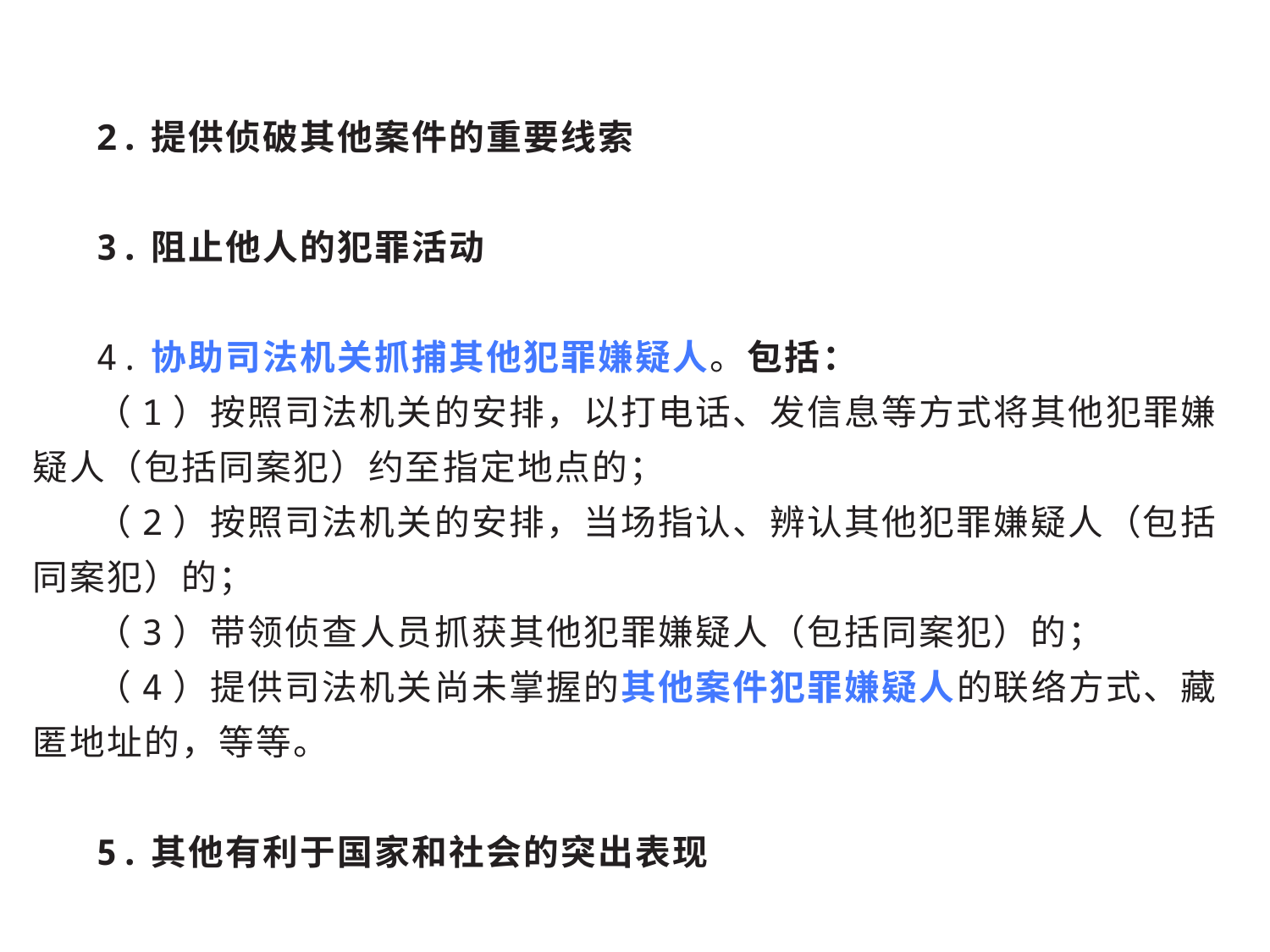

2.提供侦破其他案件的重要线索

3.阻止他人的犯罪活动

4.协助司法机关抓捕其他犯罪嫌疑人。包括：
（1）按照司法机关的安排，以打电话、发信息等方式将其他犯罪嫌疑人（包括同案犯）约至指定地点的；
（2）按照司法机关的安排，当场指认、辨认其他犯罪嫌疑人（包括同案犯）的；
（3）带领侦查人员抓获其他犯罪嫌疑人（包括同案犯）的；
（4）提供司法机关尚未掌握的其他案件犯罪嫌疑人的联络方式、藏匿地址的，等等。

5.其他有利于国家和社会的突出表现